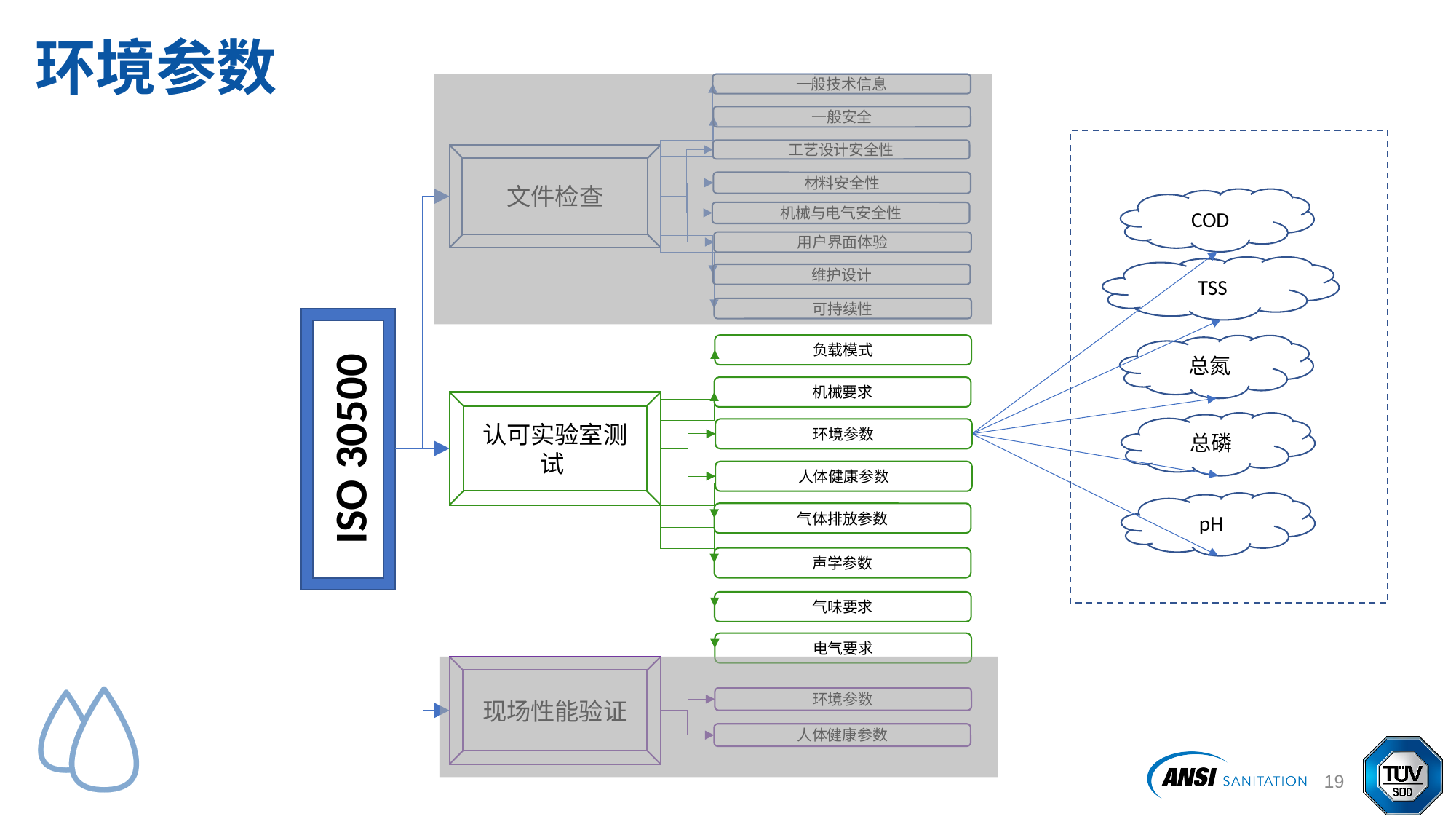

# 环境参数

一般技术信息
一般安全

工艺设计安全性
文件检查
材料安全性
COD
机械与电气安全性
用户界面体验
TSS
维护设计
可持续性
ISO 30500
负载模式
总氮
机械要求
认可实验室测试
总磷
环境参数
人体健康参数
pH
气体排放参数
声学参数
气味要求
电气要求

现场性能验证
环境参数
人体健康参数
19